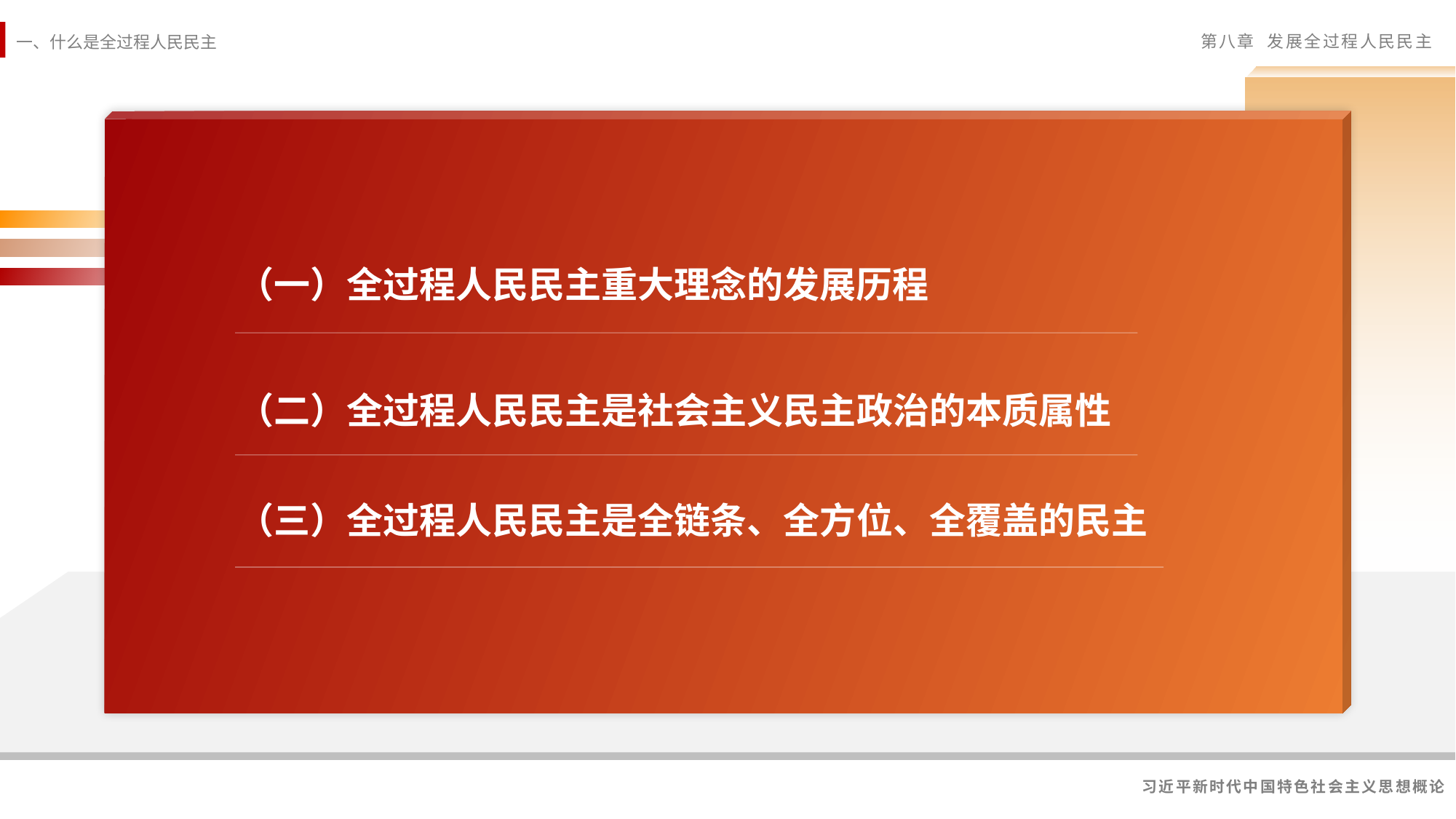

（一）全过程人民民主重大理念的发展历程
（二）全过程人民民主是社会主义民主政治的本质属性
（三）全过程人民民主是全链条、全方位、全覆盖的民主